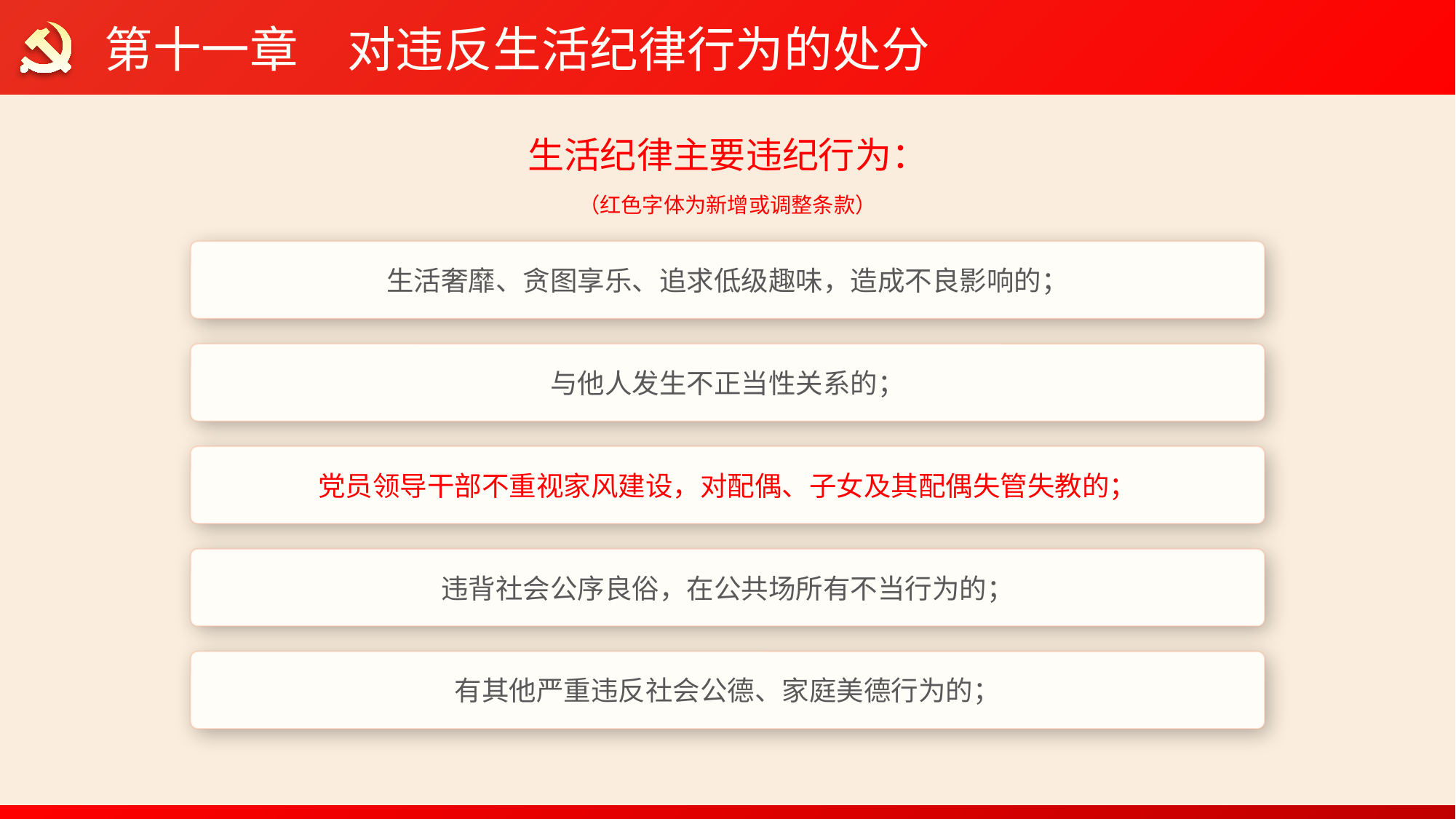

第十一章　对违反生活纪律行为的处分
生活纪律主要违纪行为：
（红色字体为新增或调整条款）
生活奢靡、贪图享乐、追求低级趣味，造成不良影响的；
与他人发生不正当性关系的；
党员领导干部不重视家风建设，对配偶、子女及其配偶失管失教的；
违背社会公序良俗，在公共场所有不当行为的；
有其他严重违反社会公德、家庭美德行为的；